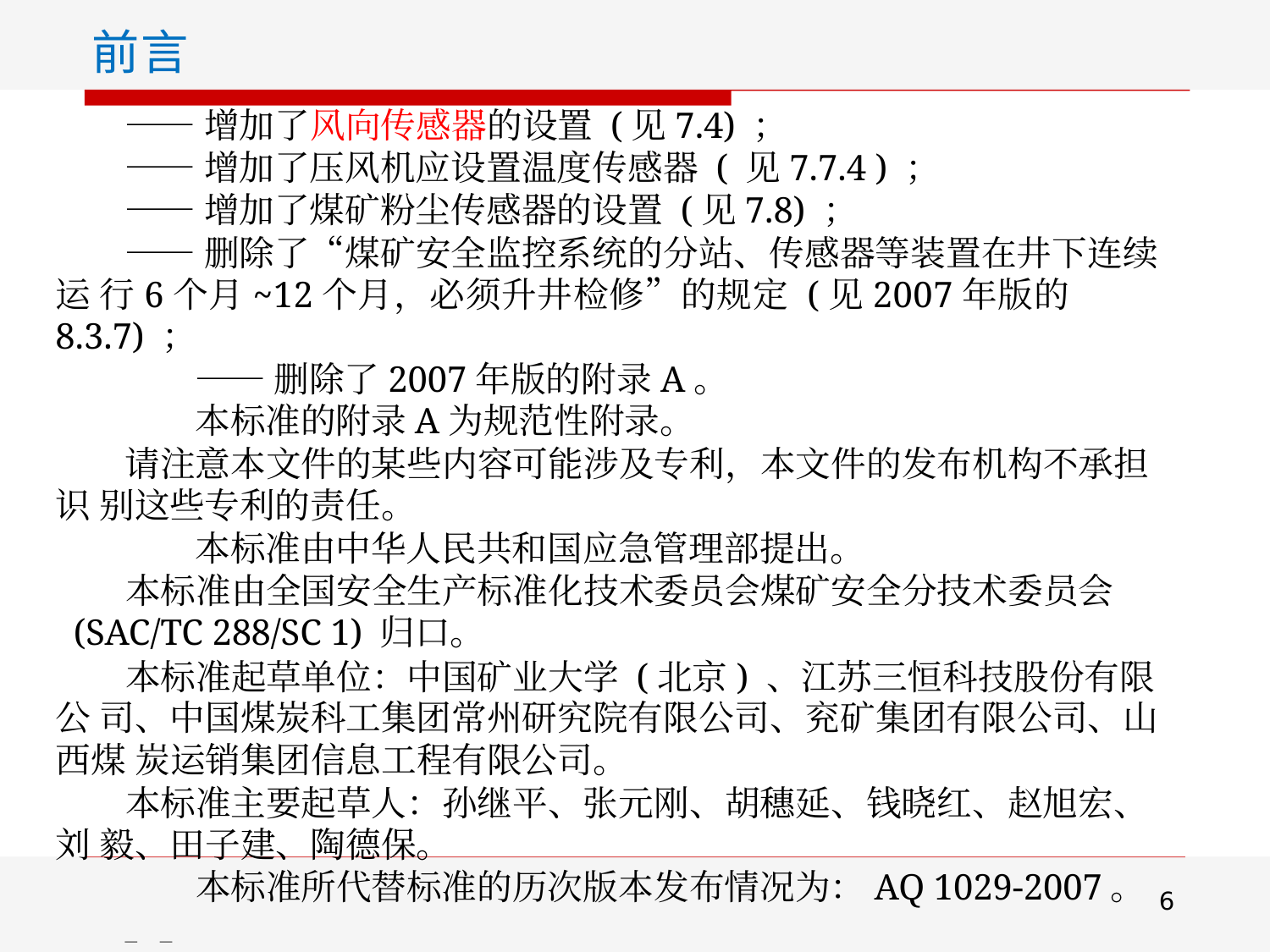

前言

——增加了风向传感器的设置 (见7.4) ；
——增加了压风机应设置温度传感器 ( 见7.7.4 ) ；
——增加了煤矿粉尘传感器的设置 (见7.8) ；
——删除了“煤矿安全监控系统的分站、传感器等装置在井下连续运 行6个月~12个月，必须升井检修”的规定 (见2007年版的8.3.7) ；
——删除了2007年版的附录A。
本标准的附录A为规范性附录。
请注意本文件的某些内容可能涉及专利，本文件的发布机构不承担识 别这些专利的责任。
本标准由中华人民共和国应急管理部提出。
本标准由全国安全生产标准化技术委员会煤矿安全分技术委员会    (SAC/TC 288/SC 1) 归口。
本标准起草单位：中国矿业大学 (北京) 、江苏三恒科技股份有限公 司、中国煤炭科工集团常州研究院有限公司、兖矿集团有限公司、山西煤 炭运销集团信息工程有限公司。
本标准主要起草人：孙继平、张元刚、胡穗延、钱晓红、赵旭宏、刘 毅、田子建、陶德保。
本标准所代替标准的历次版本发布情况为：AQ 1029-2007。

6

——